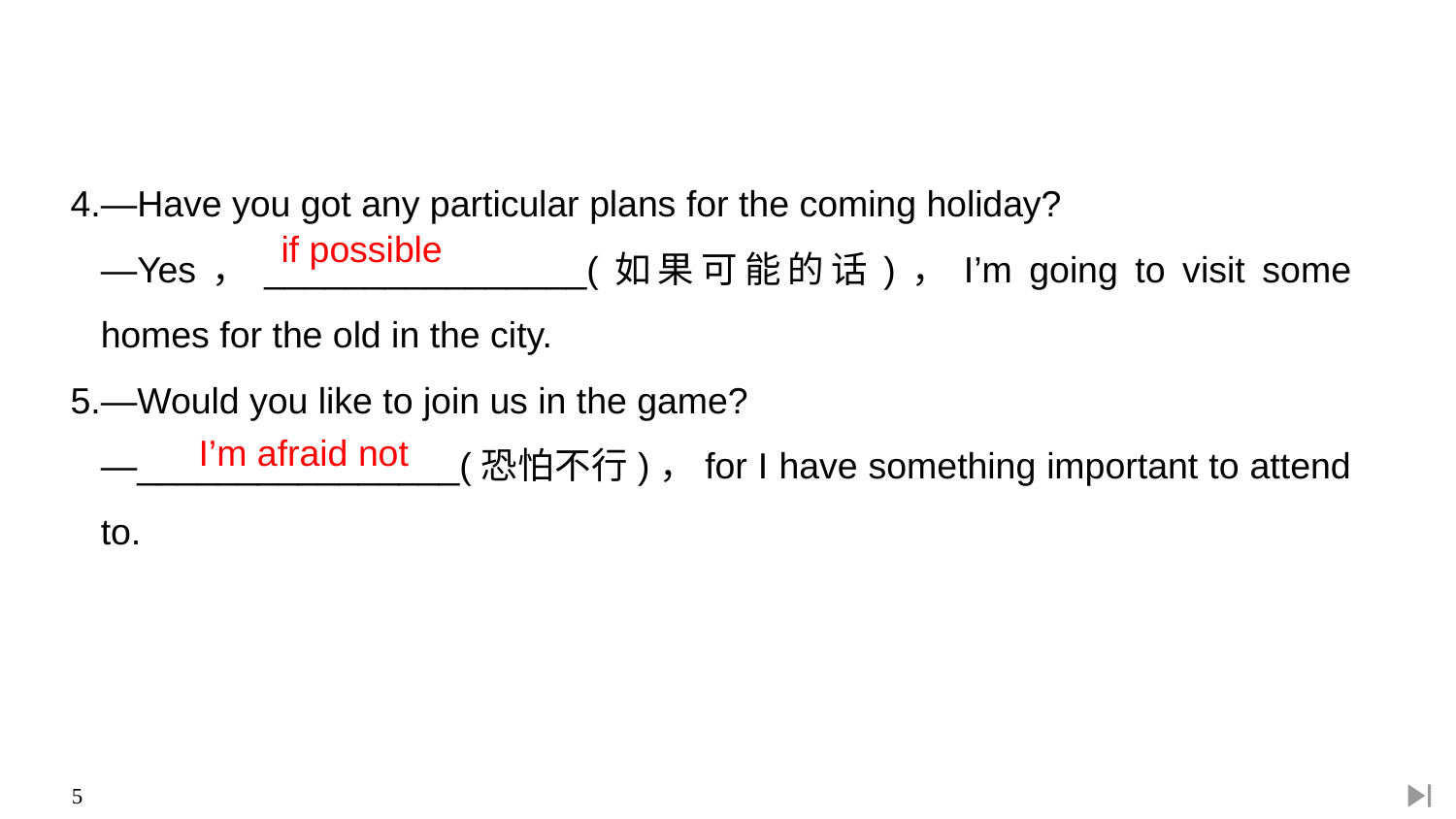

4.—Have you got any particular plans for the coming holiday?
	—Yes，________________(如果可能的话)，I’m going to visit some homes for the old in the city.
5.—Would you like to join us in the game?
	—________________(恐怕不行)，for I have something important to attend to.
if possible
I’m afraid not